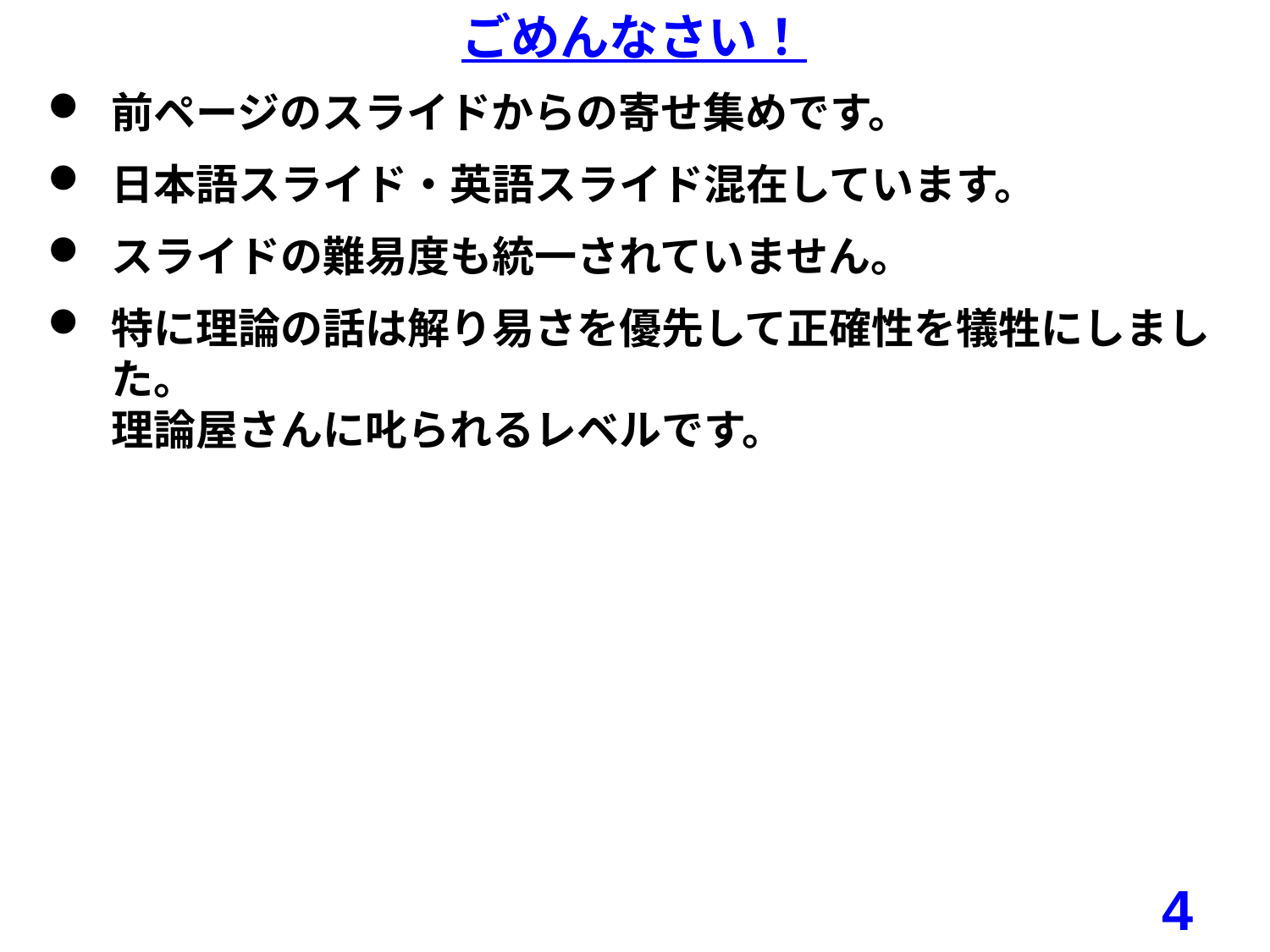

ごめんなさい！
前ページのスライドからの寄せ集めです。
日本語スライド・英語スライド混在しています。
スライドの難易度も統一されていません。
特に理論の話は解り易さを優先して正確性を犠牲にしました。
理論屋さんに叱られるレベルです。
4